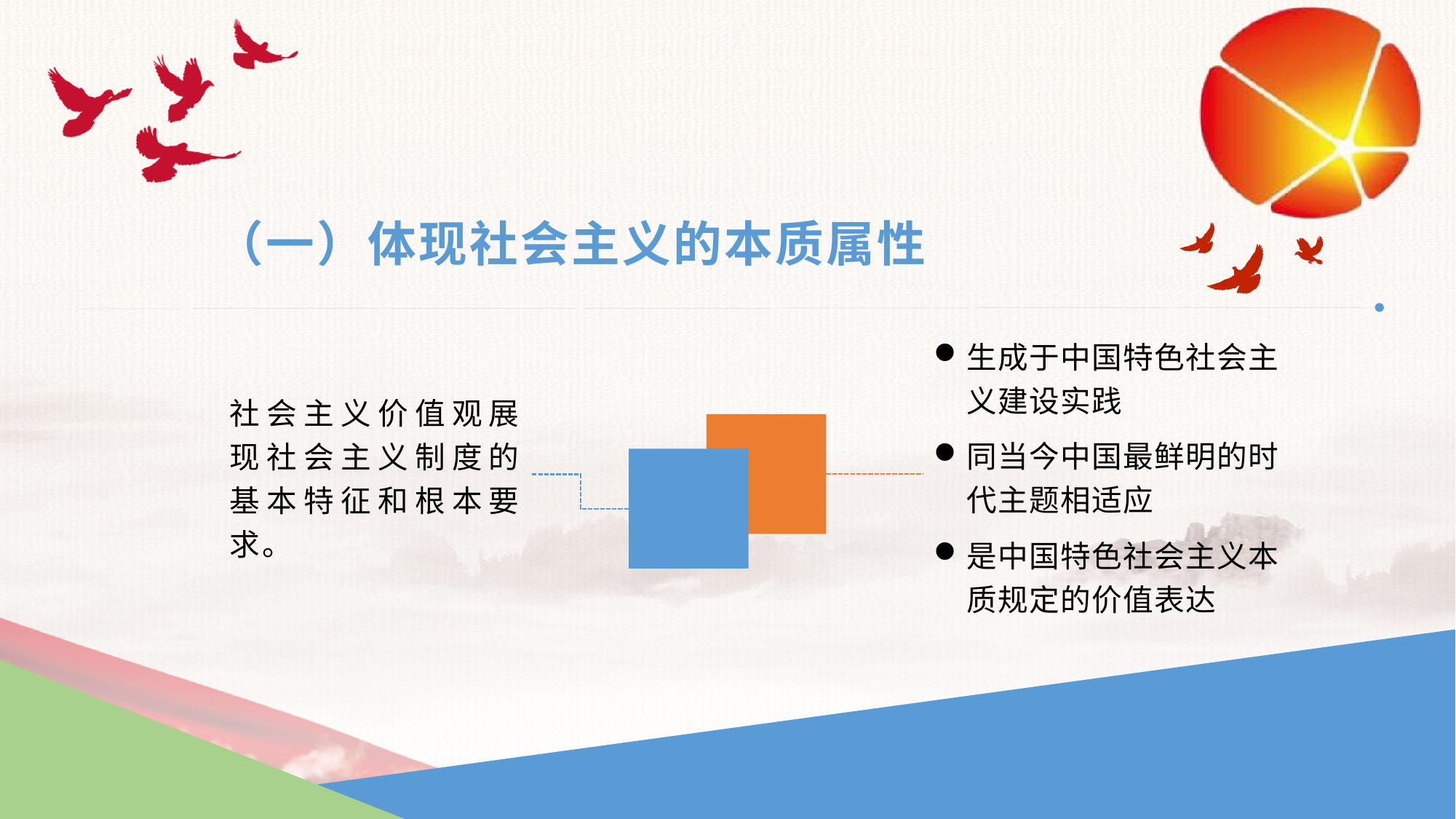

（一）体现社会主义的本质属性
生成于中国特色社会主义建设实践
同当今中国最鲜明的时代主题相适应
是中国特色社会主义本质规定的价值表达
社会主义价值观展现社会主义制度的基本特征和根本要求。